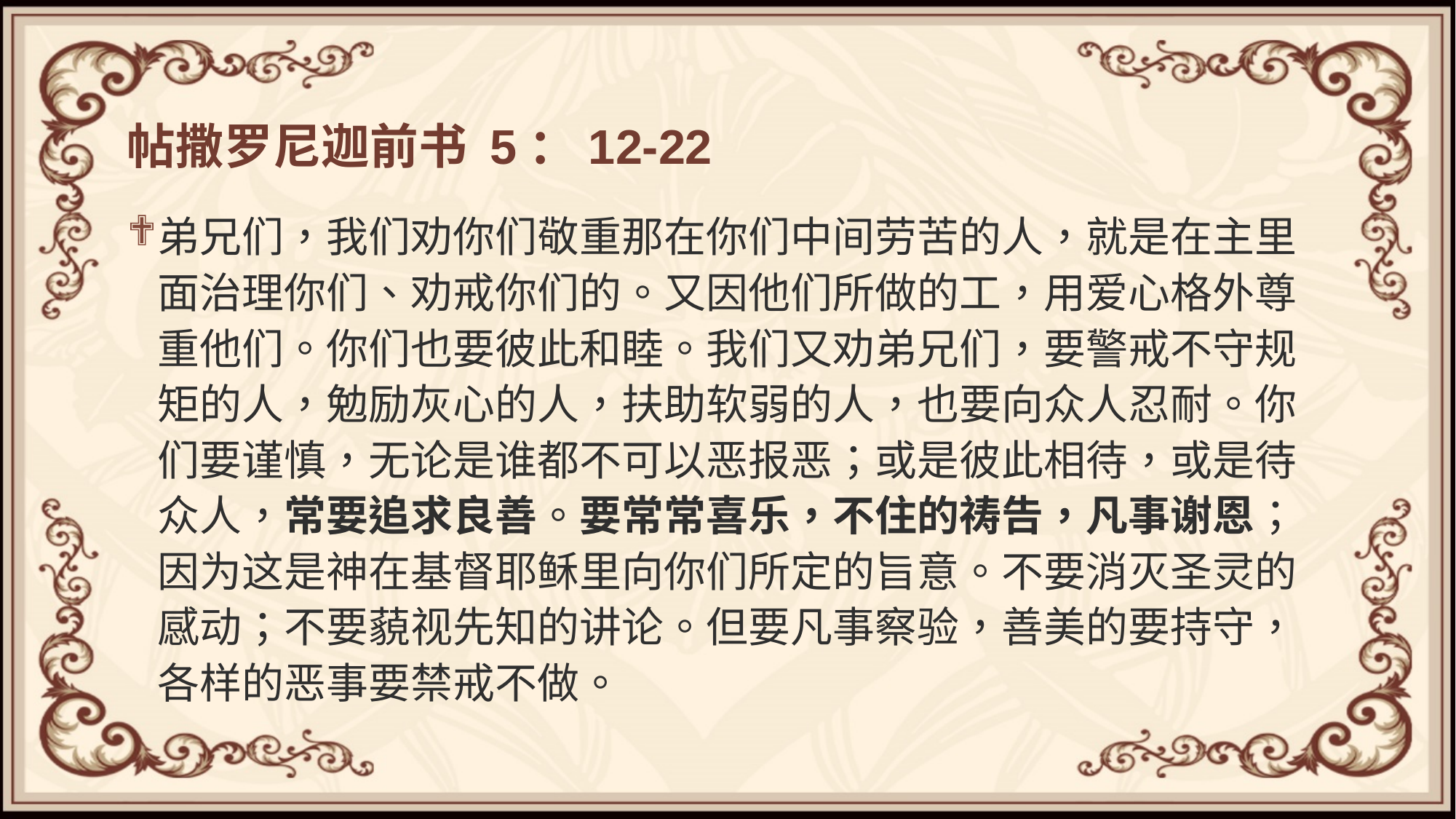

# 帖撒罗尼迦前书 5：12-22
弟兄们，我们劝你们敬重那在你们中间劳苦的人，就是在主里面治理你们、劝戒你们的。又因他们所做的工，用爱心格外尊重他们。你们也要彼此和睦。我们又劝弟兄们，要警戒不守规矩的人，勉励灰心的人，扶助软弱的人，也要向众人忍耐。你们要谨慎，无论是谁都不可以恶报恶；或是彼此相待，或是待众人，常要追求良善。要常常喜乐，不住的祷告，凡事谢恩；因为这是神在基督耶稣里向你们所定的旨意。不要消灭圣灵的感动；不要藐视先知的讲论。但要凡事察验，善美的要持守，各样的恶事要禁戒不做。